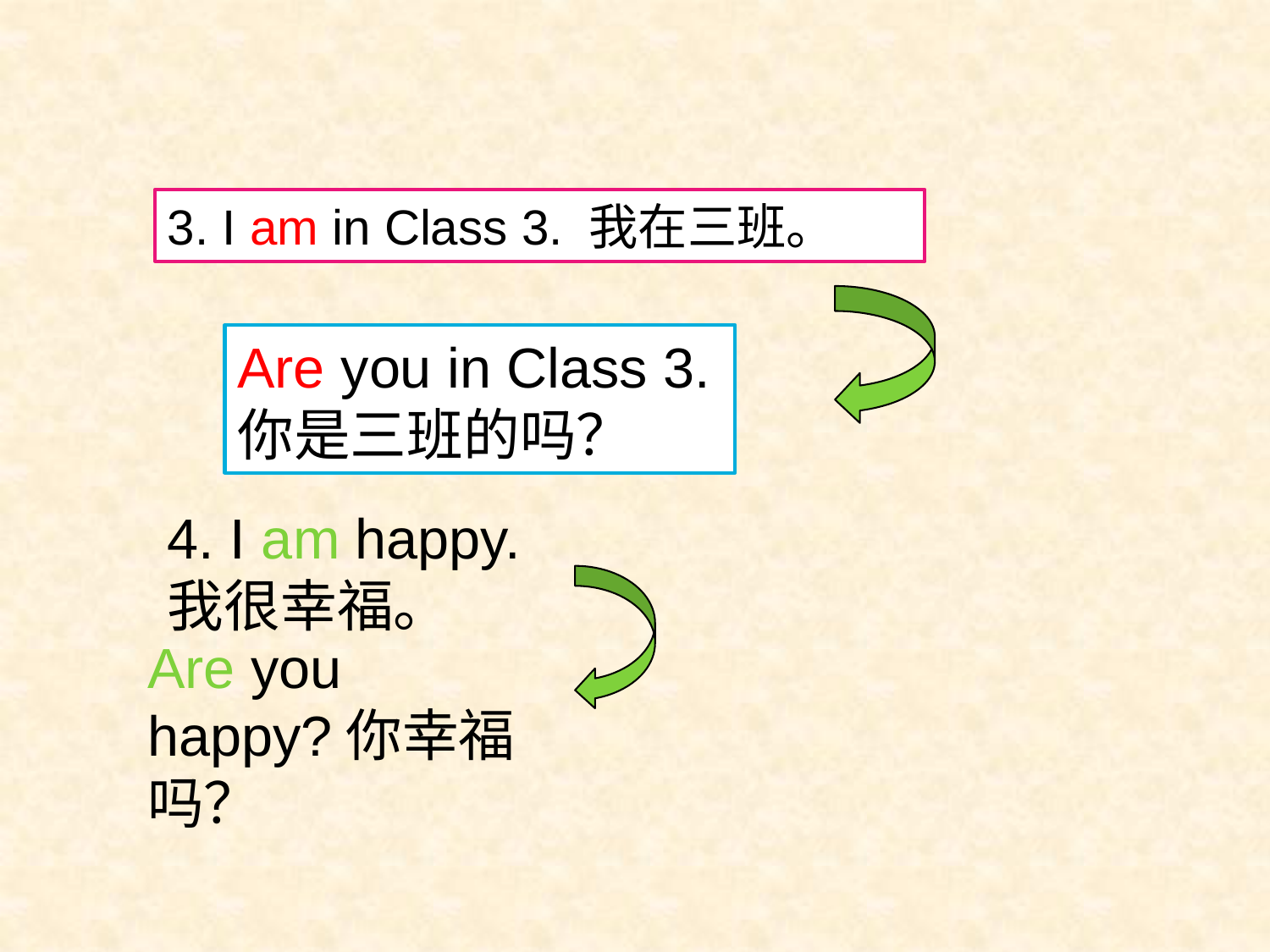

3. I am in Class 3. 我在三班。

Are you in Class 3. 你是三班的吗？
4. I am happy. 我很幸福。

Are you happy?你幸福吗？